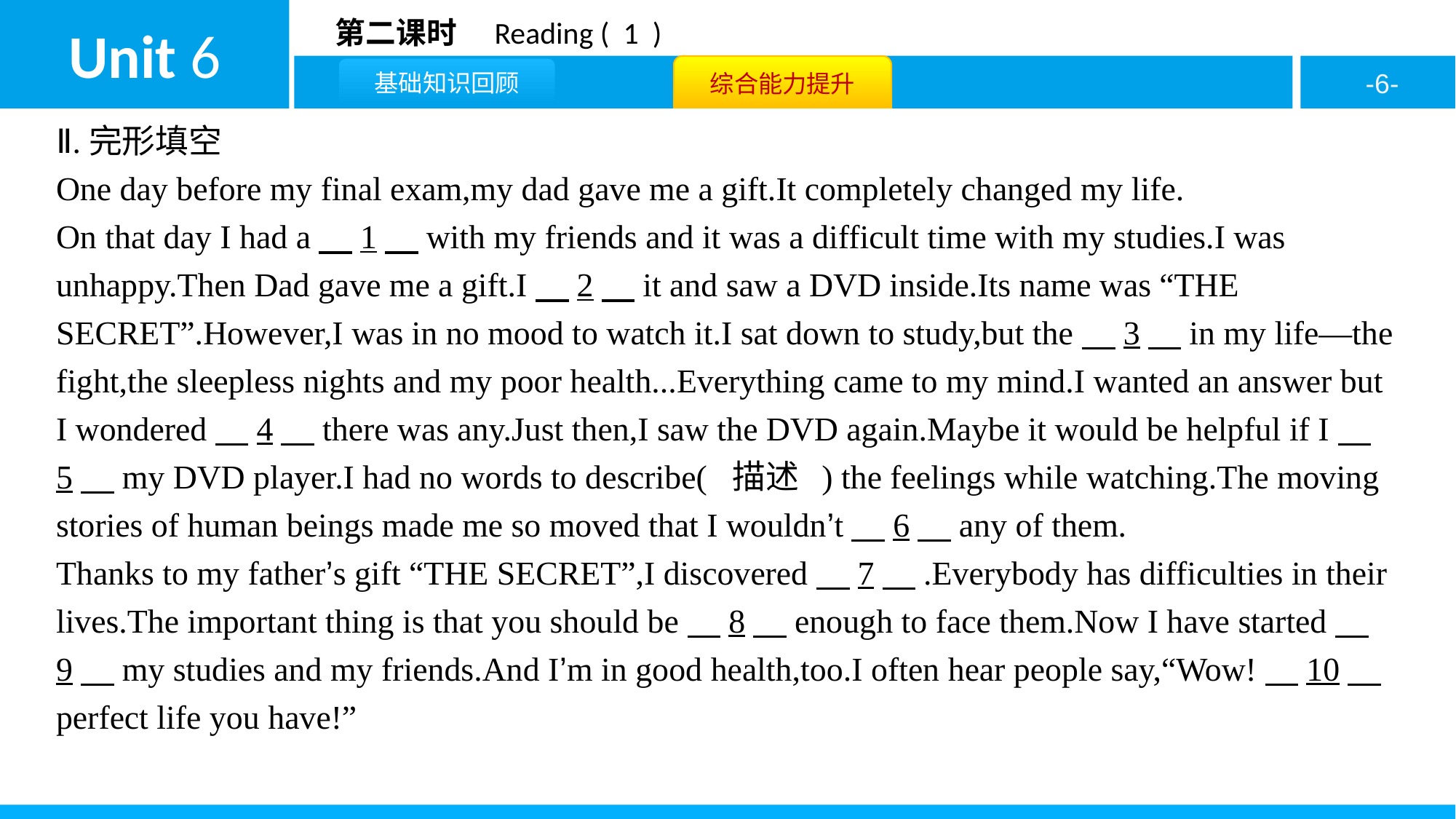

Ⅱ.完形填空
One day before my final exam,my dad gave me a gift.It completely changed my life.
On that day I had a　1　with my friends and it was a difficult time with my studies.I was unhappy.Then Dad gave me a gift.I　2　it and saw a DVD inside.Its name was “THE SECRET”.However,I was in no mood to watch it.I sat down to study,but the　3　in my life—the fight,the sleepless nights and my poor health...Everything came to my mind.I wanted an answer but I wondered　4　there was any.Just then,I saw the DVD again.Maybe it would be helpful if I　5　my DVD player.I had no words to describe(  描述  ) the feelings while watching.The moving stories of human beings made me so moved that I wouldn’t　6　any of them.
Thanks to my father’s gift “THE SECRET”,I discovered　7　.Everybody has difficulties in their lives.The important thing is that you should be　8　enough to face them.Now I have started　9　my studies and my friends.And I’m in good health,too.I often hear people say,“Wow!　10　perfect life you have!”